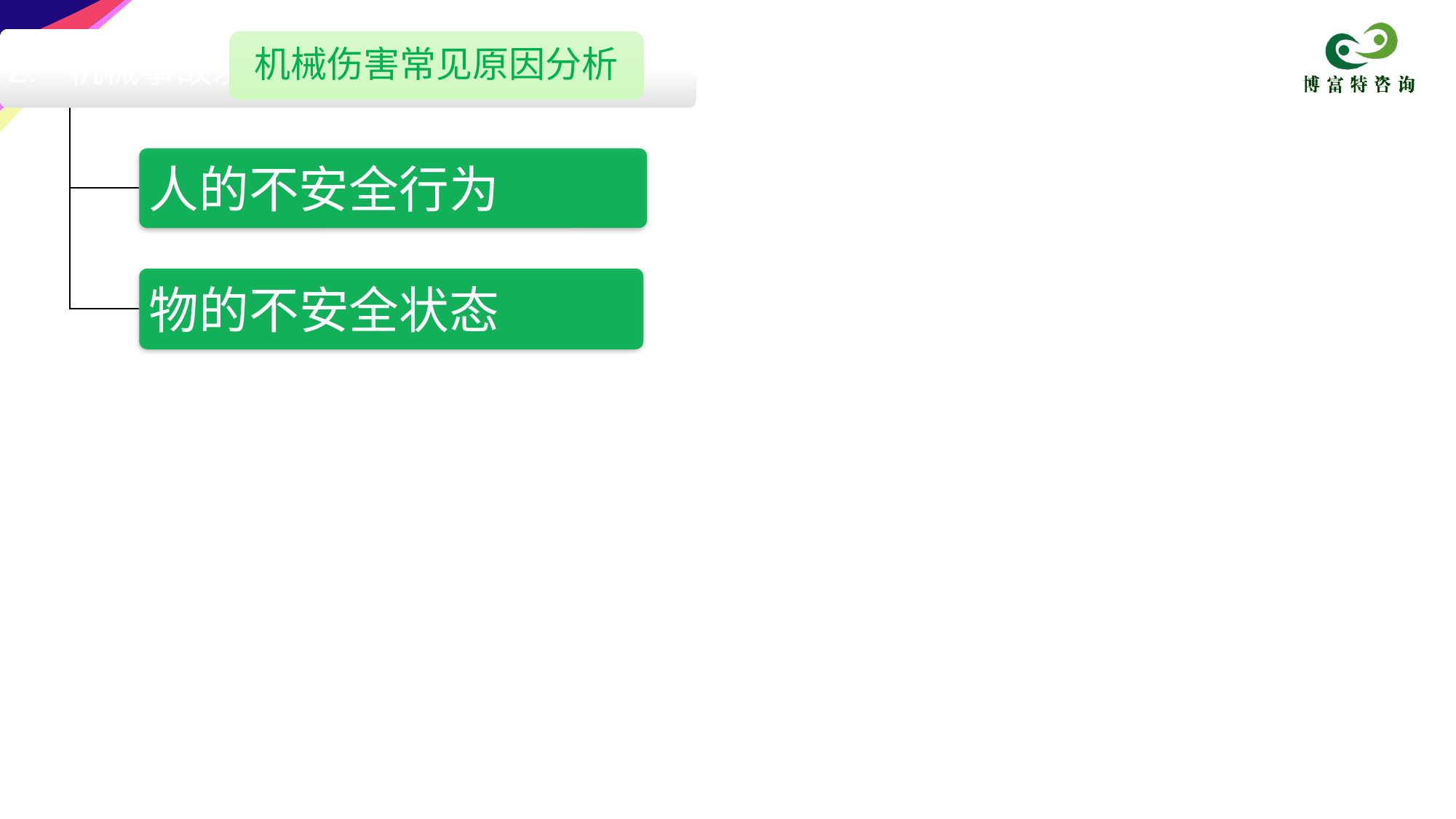

机械伤害常见原因分析
2.  机械事故发生的常见原因分析
人的不安全行为
物的不安全状态